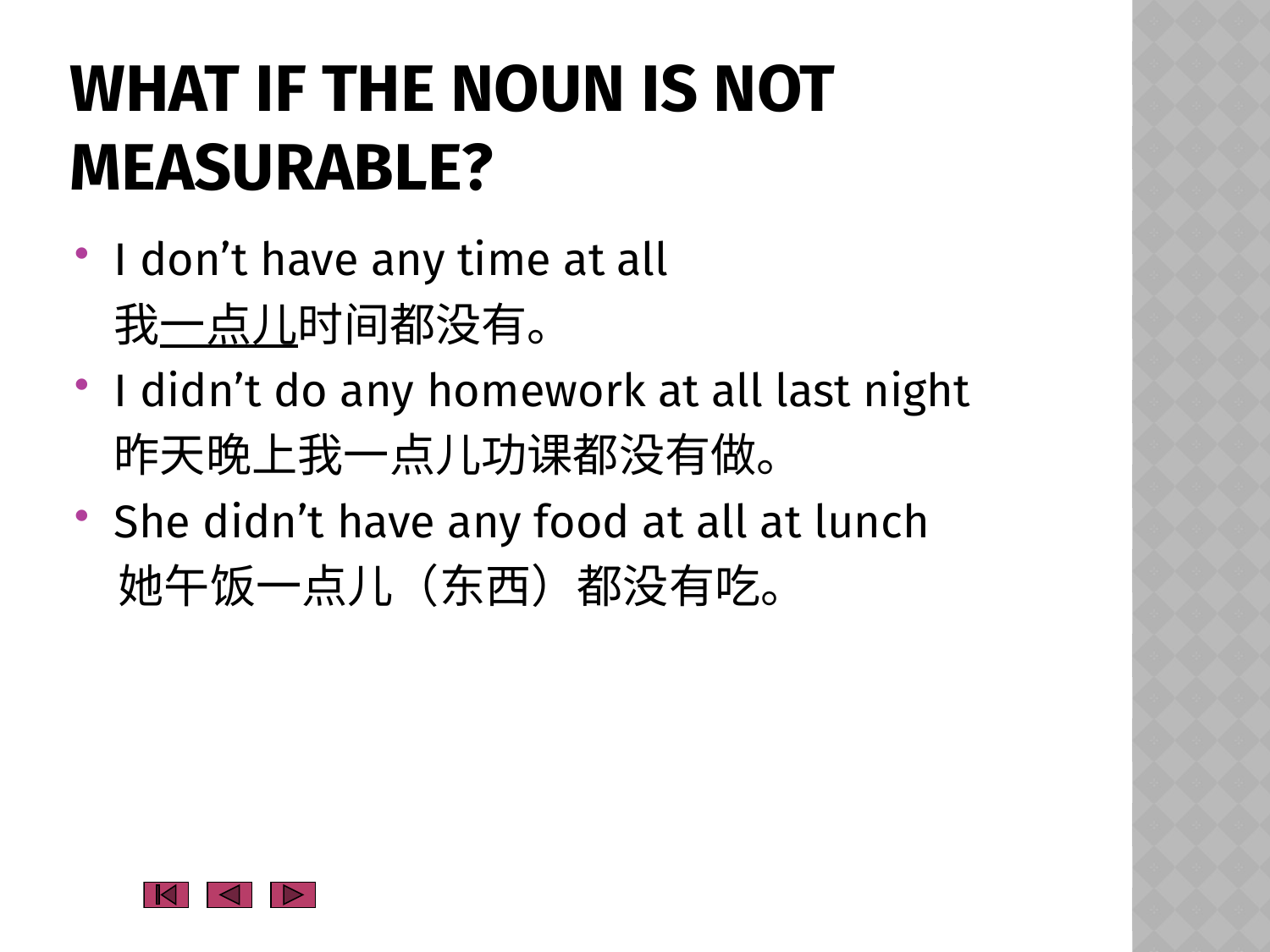

# What if the noun is not measurable?
I don’t have any time at all
	我一点儿时间都没有。
I didn’t do any homework at all last night
	昨天晚上我一点儿功课都没有做。
She didn’t have any food at all at lunch
   她午饭一点儿（东西）都没有吃。